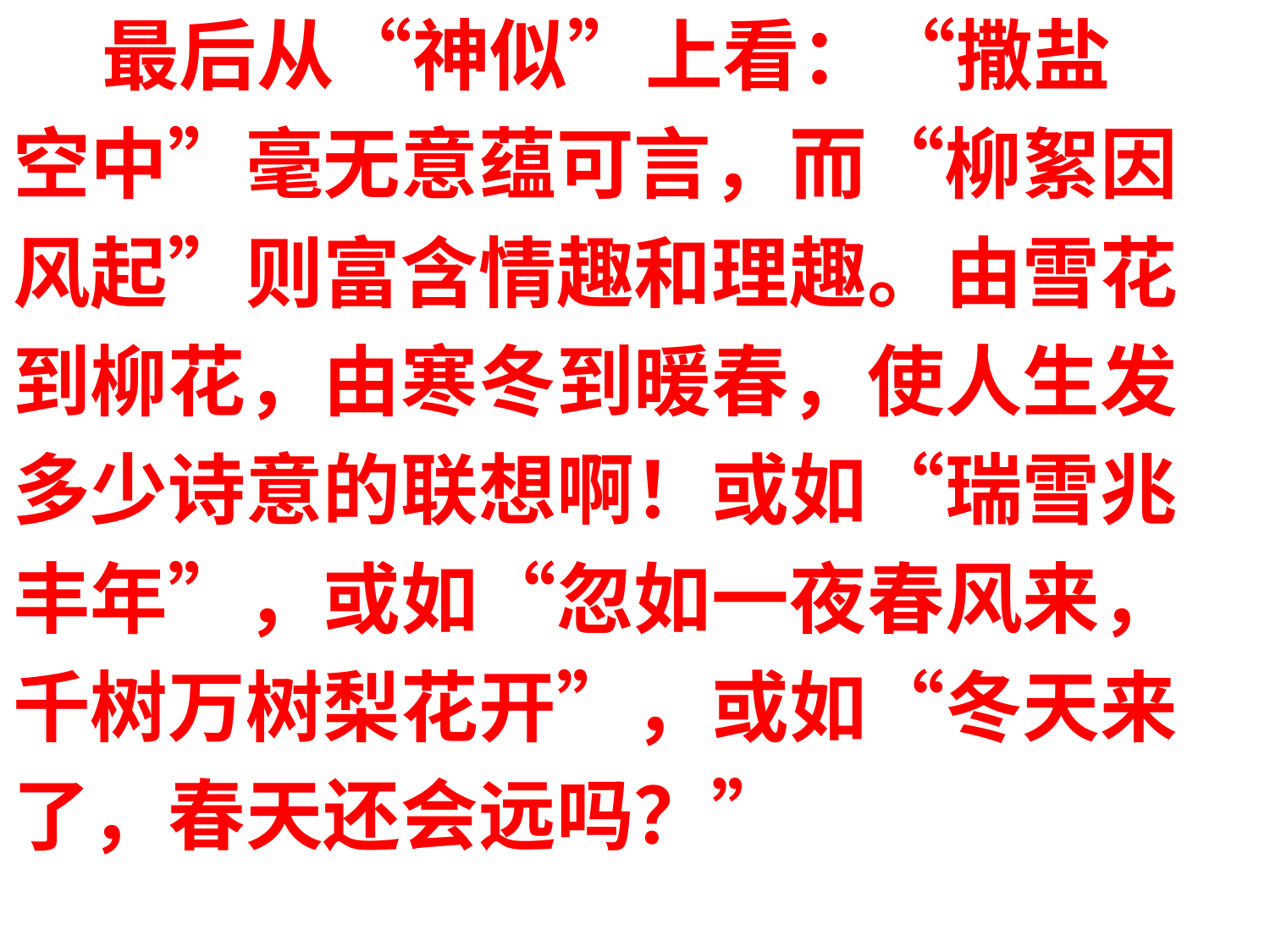

最后从“神似”上看：“撒盐
空中”毫无意蕴可言，而“柳絮因
风起”则富含情趣和理趣。由雪花
到柳花，由寒冬到暖春，使人生发
多少诗意的联想啊！或如“瑞雪兆
丰年”，或如“忽如一夜春风来，
千树万树梨花开”，或如“冬天来
了，春天还会远吗？”